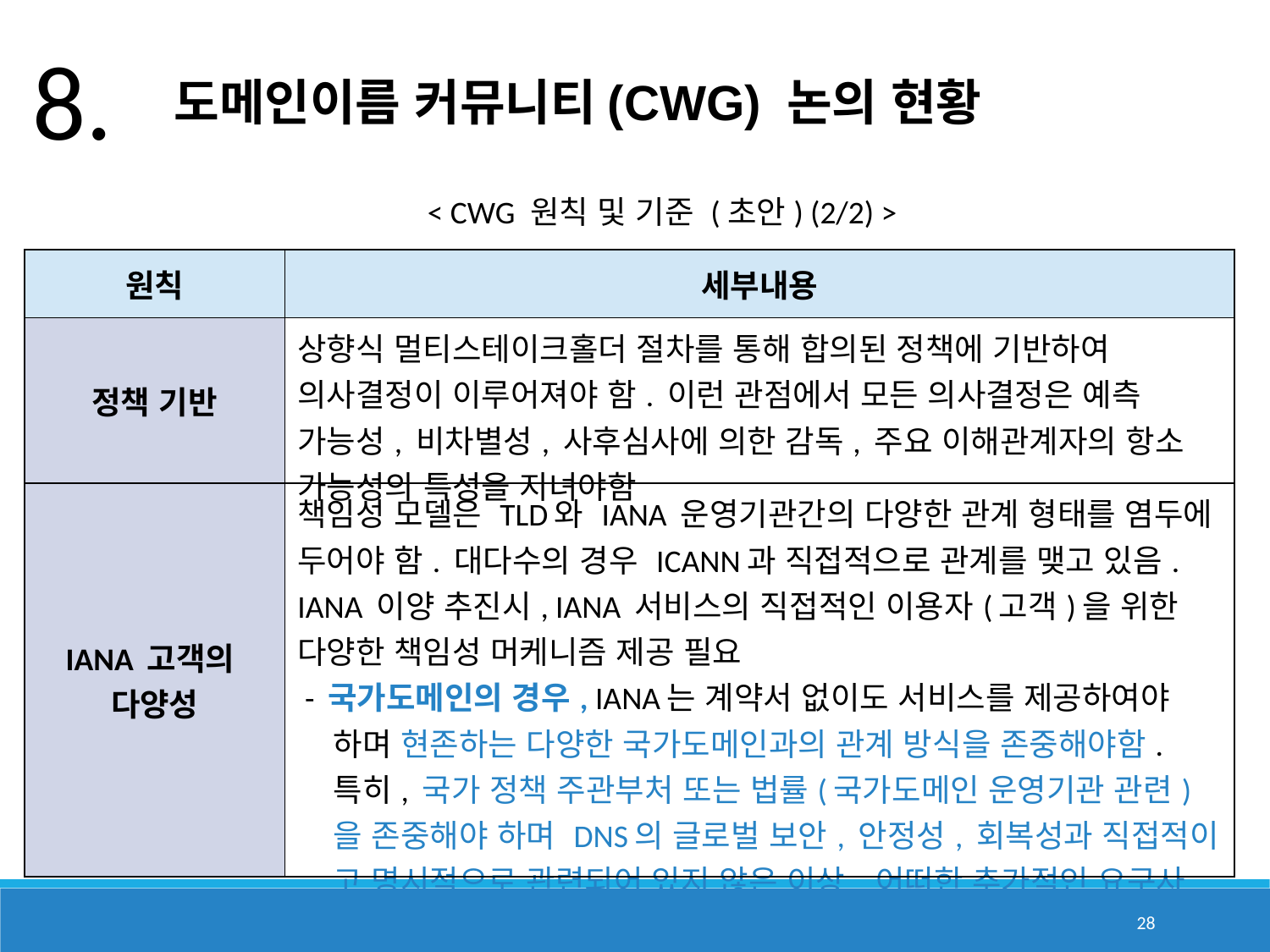

8.
     도메인이름 커뮤니티(CWG) 논의 현황
< CWG 원칙 및 기준 (초안) (2/2) >
| 원칙 | 세부내용 |
| --- | --- |
| 정책 기반 | 상향식 멀티스테이크홀더 절차를 통해 합의된 정책에 기반하여 의사결정이 이루어져야 함. 이런 관점에서 모든 의사결정은 예측 가능성, 비차별성, 사후심사에 의한 감독, 주요 이해관계자의 항소 가능성의 특성을 지녀야함 |
| IANA 고객의 다양성 | 책임성 모델은 TLD와 IANA 운영기관간의 다양한 관계 형태를 염두에 두어야 함. 대다수의 경우 ICANN과 직접적으로 관계를 맺고 있음. IANA 이양 추진시, IANA 서비스의 직접적인 이용자(고객)을 위한 다양한 책임성 머케니즘 제공 필요 - 국가도메인의 경우, IANA는 계약서 없이도 서비스를 제공하여야 하며 현존하는 다양한 국가도메인과의 관계 방식을 존중해야함. 특히, 국가 정책 주관부처 또는 법률(국가도메인 운영기관 관련) 을 존중해야 하며 DNS의 글로벌 보안, 안정성, 회복성과 직접적이 고 명시적으로 관련되어 있지 않은 이상, 어떠한 추가적인 요구사 항도 부과해서는 안됨 |
28